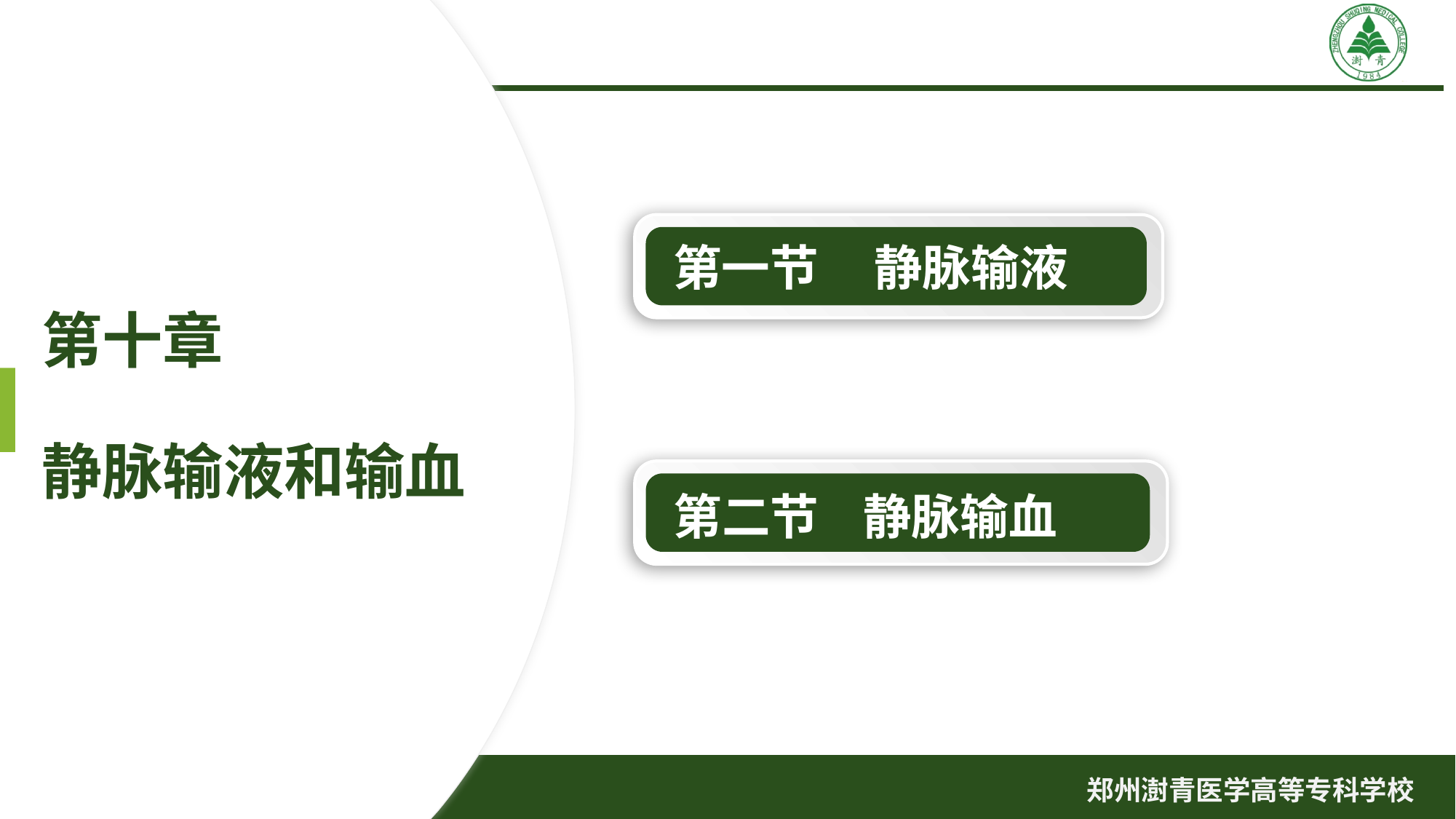

# 第十章 静脉输液和输血

 第一节     静脉输液

 第二节    静脉输血
郑州澍青医学高等专科学校